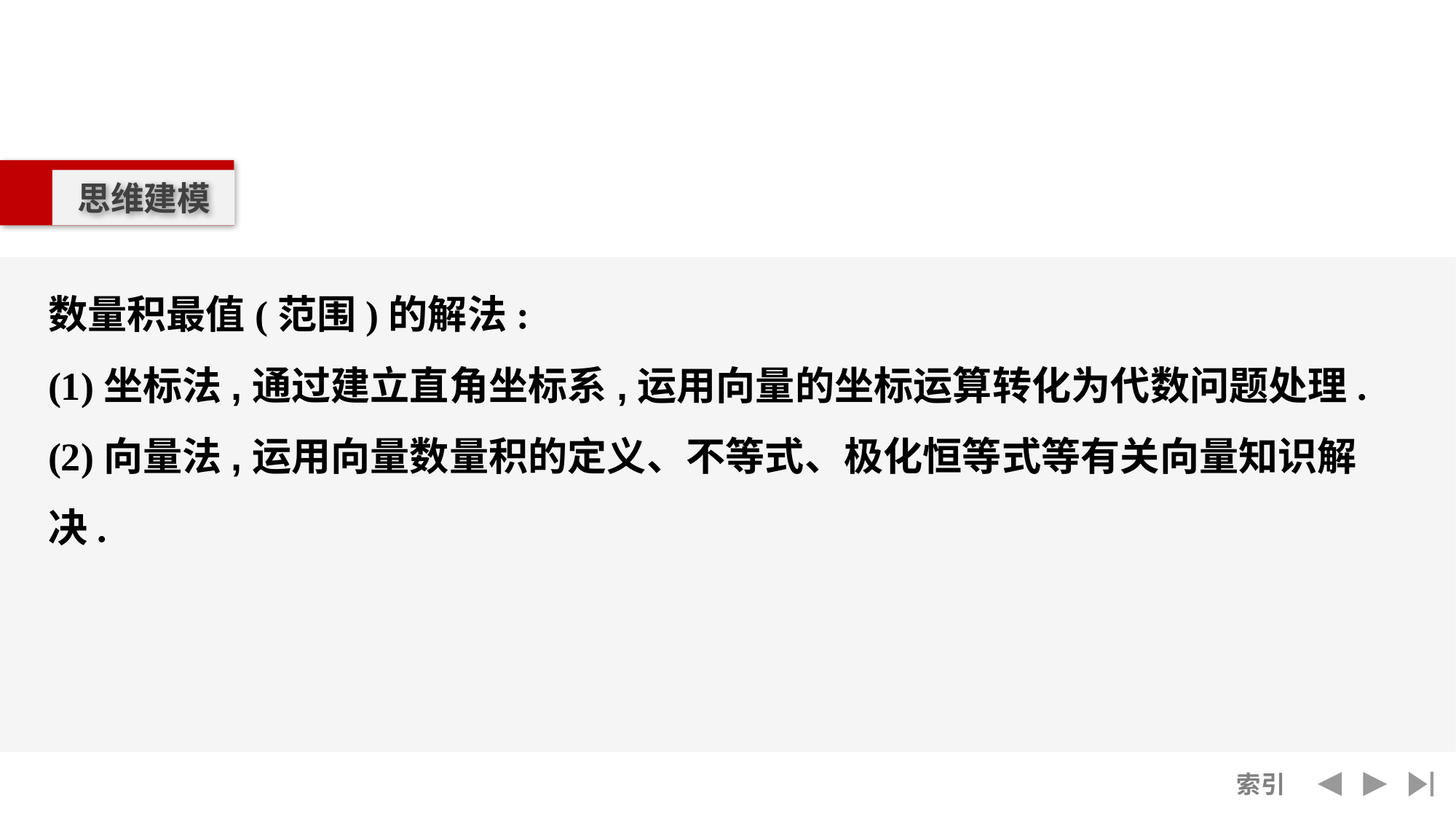

思维建模

数量积最值(范围)的解法:
(1)坐标法,通过建立直角坐标系,运用向量的坐标运算转化为代数问题处理.
(2)向量法,运用向量数量积的定义、不等式、极化恒等式等有关向量知识解决.